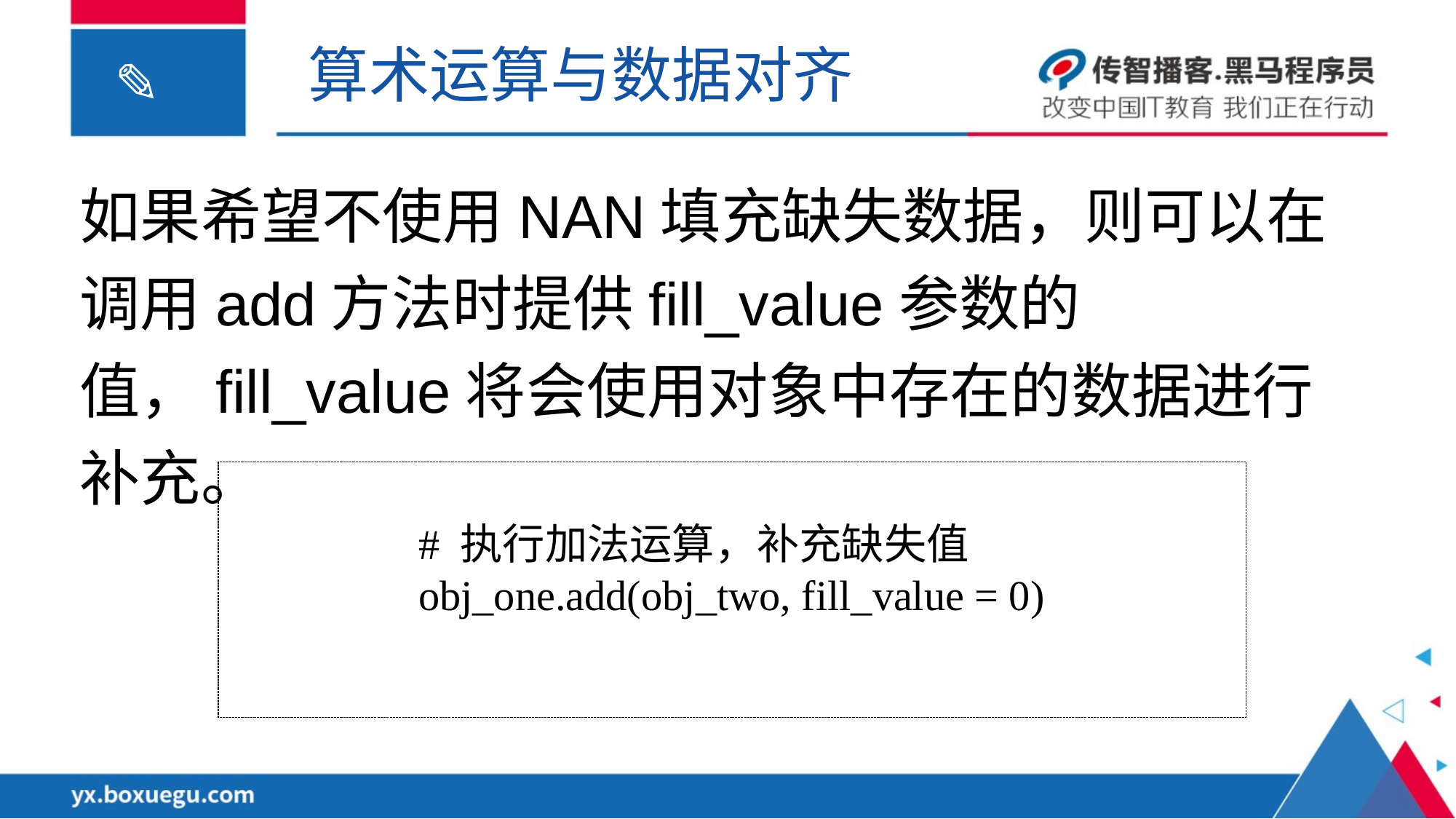

算术运算与数据对齐
如果希望不使用NAN填充缺失数据，则可以在调用add方法时提供fill_value参数的值，fill_value将会使用对象中存在的数据进行补充。

# 执行加法运算，补充缺失值
obj_one.add(obj_two, fill_value = 0)